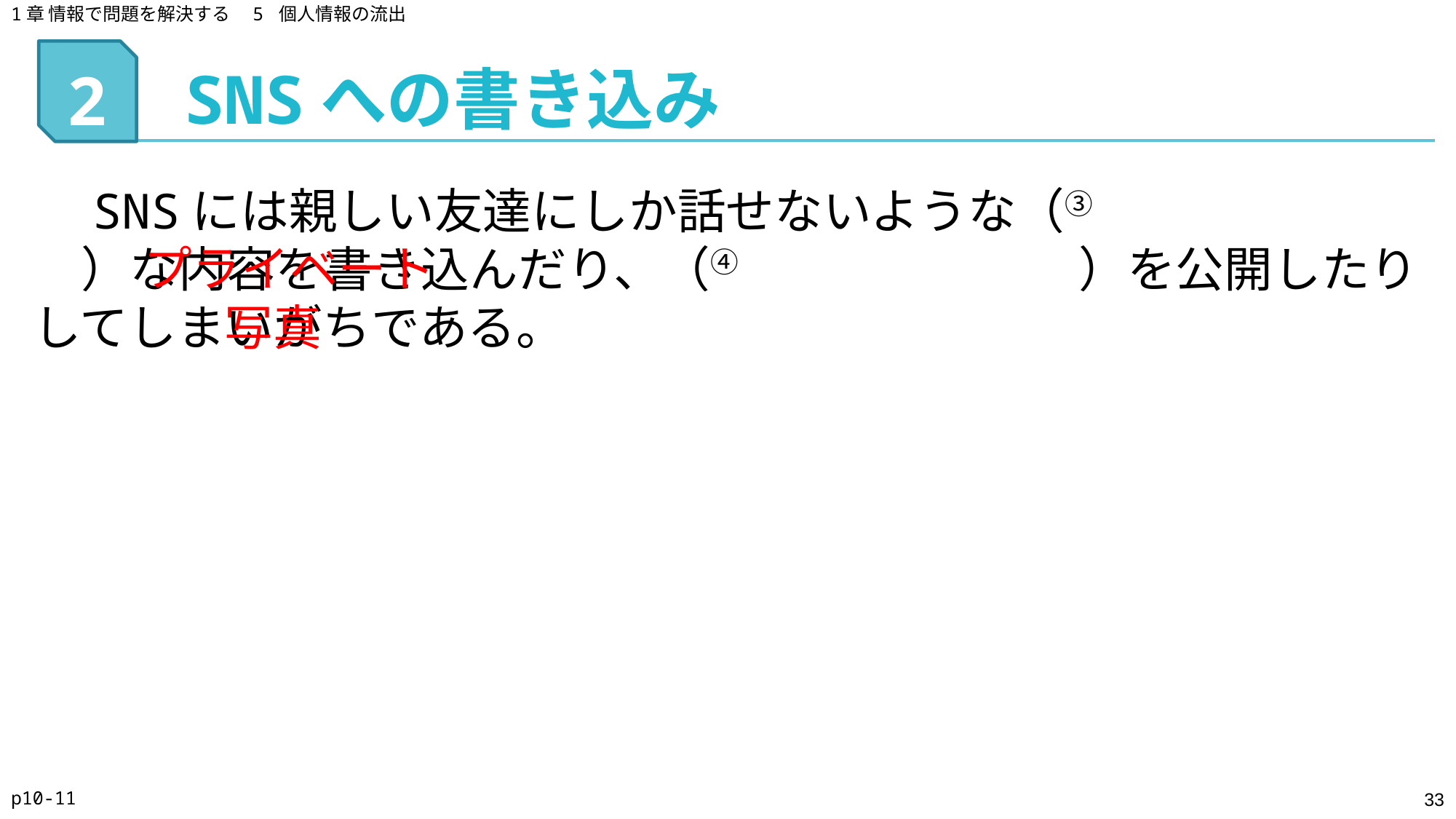

1章 情報で問題を解決する　5 個人情報の流出
SNSへの書き込み
# 2
　SNSには親しい友達にしか話せないような（③　　　　　　　）な内容を書き込んだり、（④　　　　　　　）を公開したりしてしまいがちである。
プライベート
写真
p10-11
33